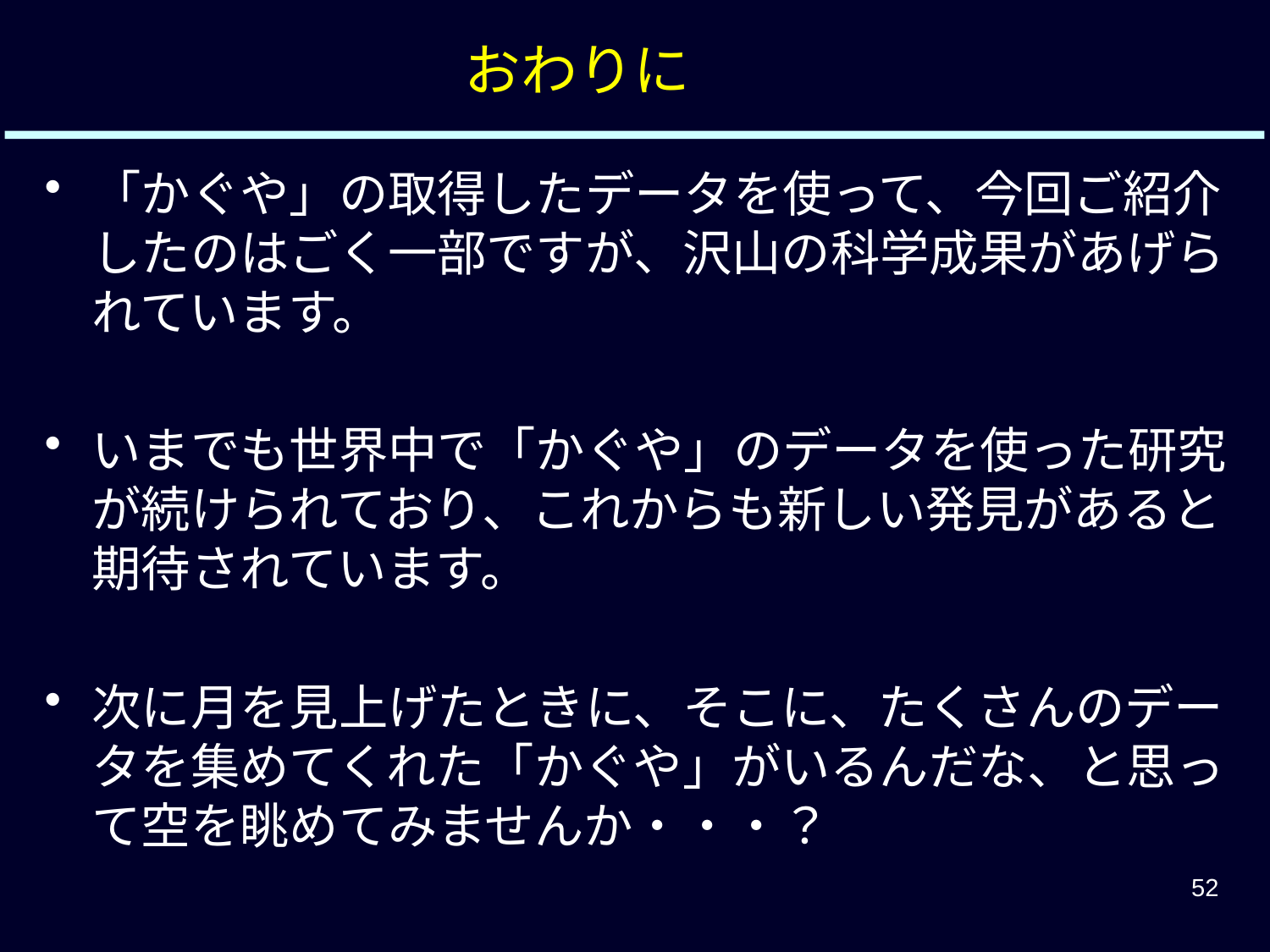

# おわりに
「かぐや」の取得したデータを使って、今回ご紹介したのはごく一部ですが、沢山の科学成果があげられています。

いまでも世界中で「かぐや」のデータを使った研究が続けられており、これからも新しい発見があると期待されています。

次に月を見上げたときに、そこに、たくさんのデータを集めてくれた「かぐや」がいるんだな、と思って空を眺めてみませんか・・・？

52